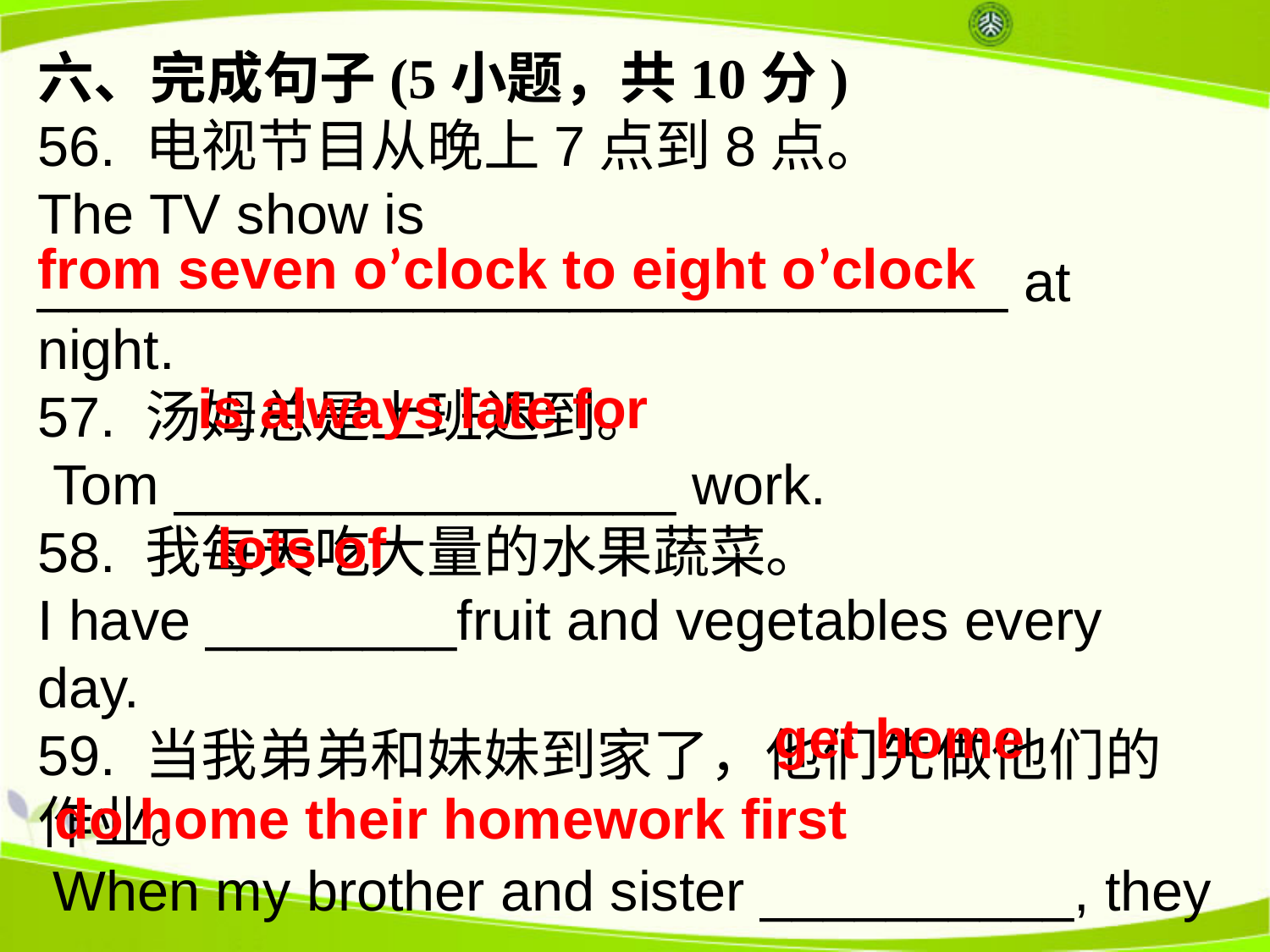

六、完成句子(5小题，共10分)
56. 电视节目从晚上7点到8点。
The TV show is _______________________________ at night.
57. 汤姆总是上班迟到。
 Tom ________________ work.
58. 我每天吃大量的水果蔬菜。
I have ________fruit and vegetables every day.
59. 当我弟弟和妹妹到家了，他们先做他们的作业。
 When my brother and sister __________, they ____________________________.
from seven o’clock to eight o’clock
is always late for
lots of
get home
do home their homework first